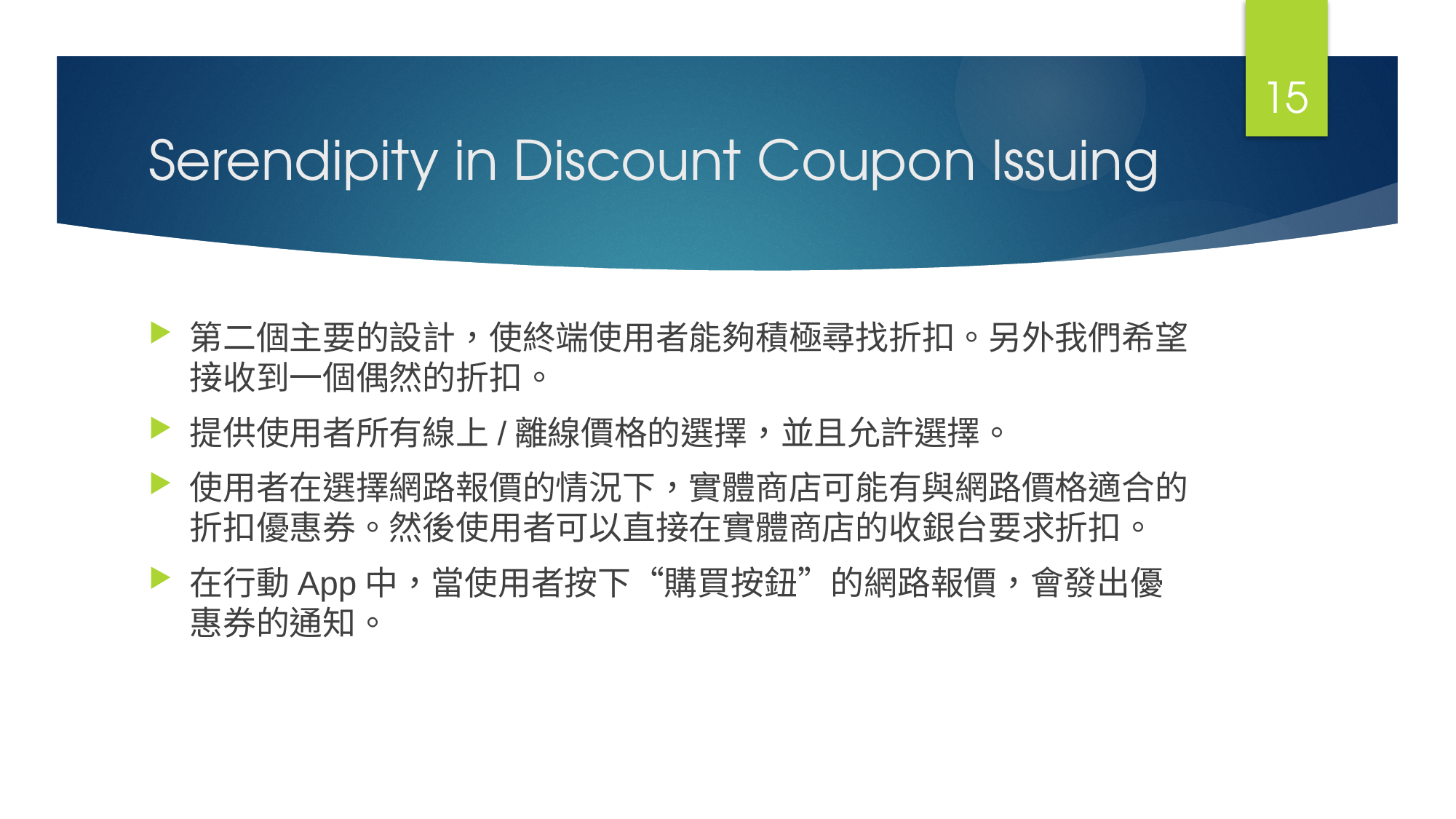

15
# Serendipity in Discount Coupon Issuing
第二個主要的設計，使終端使用者能夠積極尋找折扣。另外我們希望接收到一個偶然的折扣。
提供使用者所有線上/離線價格的選擇，並且允許選擇。
使用者在選擇網路報價的情況下，實體商店可能有與網路價格適合的折扣優惠券。然後使用者可以直接在實體商店的收銀台要求折扣。
在行動App中，當使用者按下“購買按鈕”的網路報價，會發出優惠券的通知。